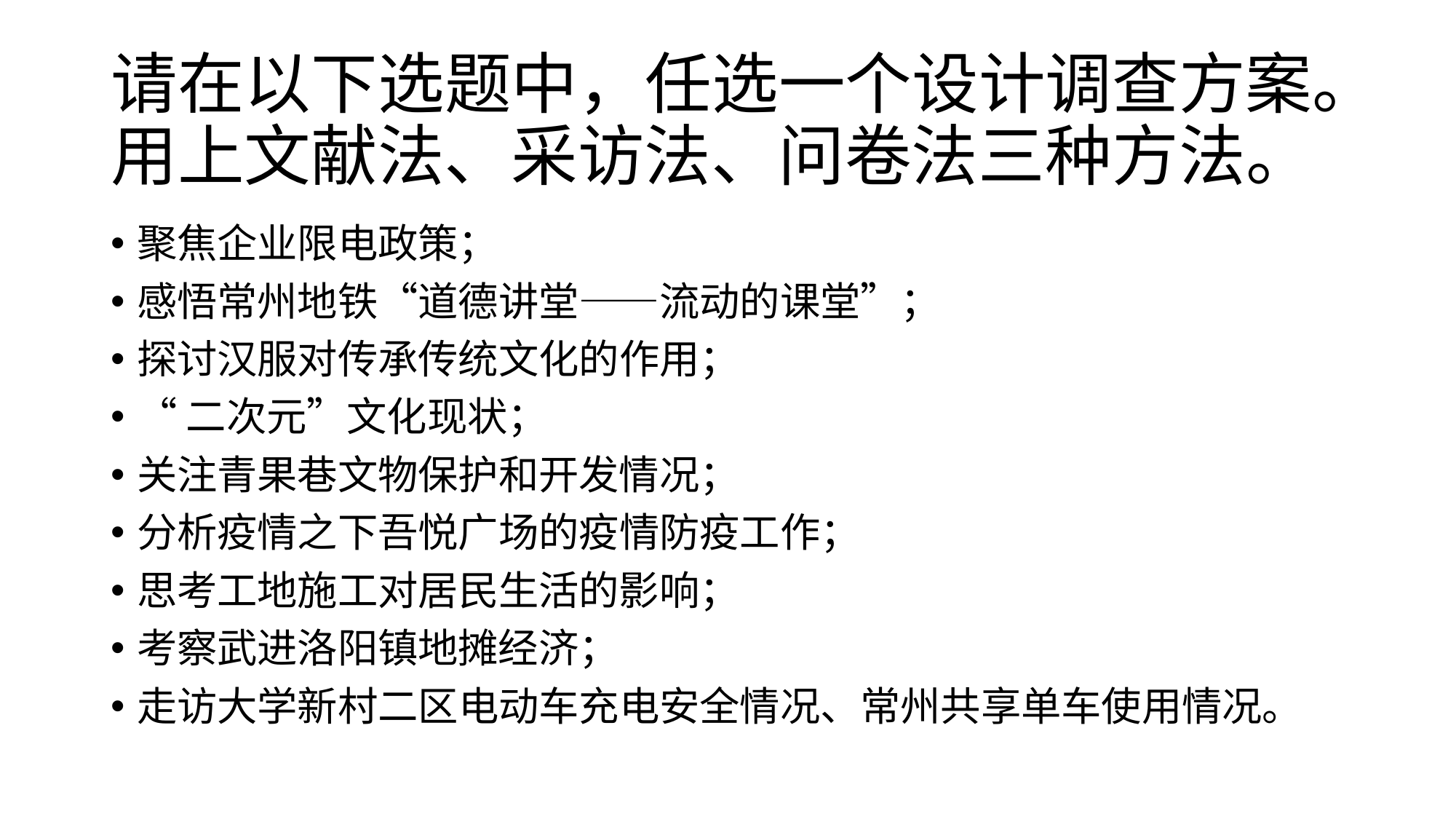

# 请在以下选题中，任选一个设计调查方案。用上文献法、采访法、问卷法三种方法。
聚焦企业限电政策；
感悟常州地铁“道德讲堂——流动的课堂”；
探讨汉服对传承传统文化的作用；
“二次元”文化现状；
关注青果巷文物保护和开发情况；
分析疫情之下吾悦广场的疫情防疫工作；
思考工地施工对居民生活的影响；
考察武进洛阳镇地摊经济；
走访大学新村二区电动车充电安全情况、常州共享单车使用情况。